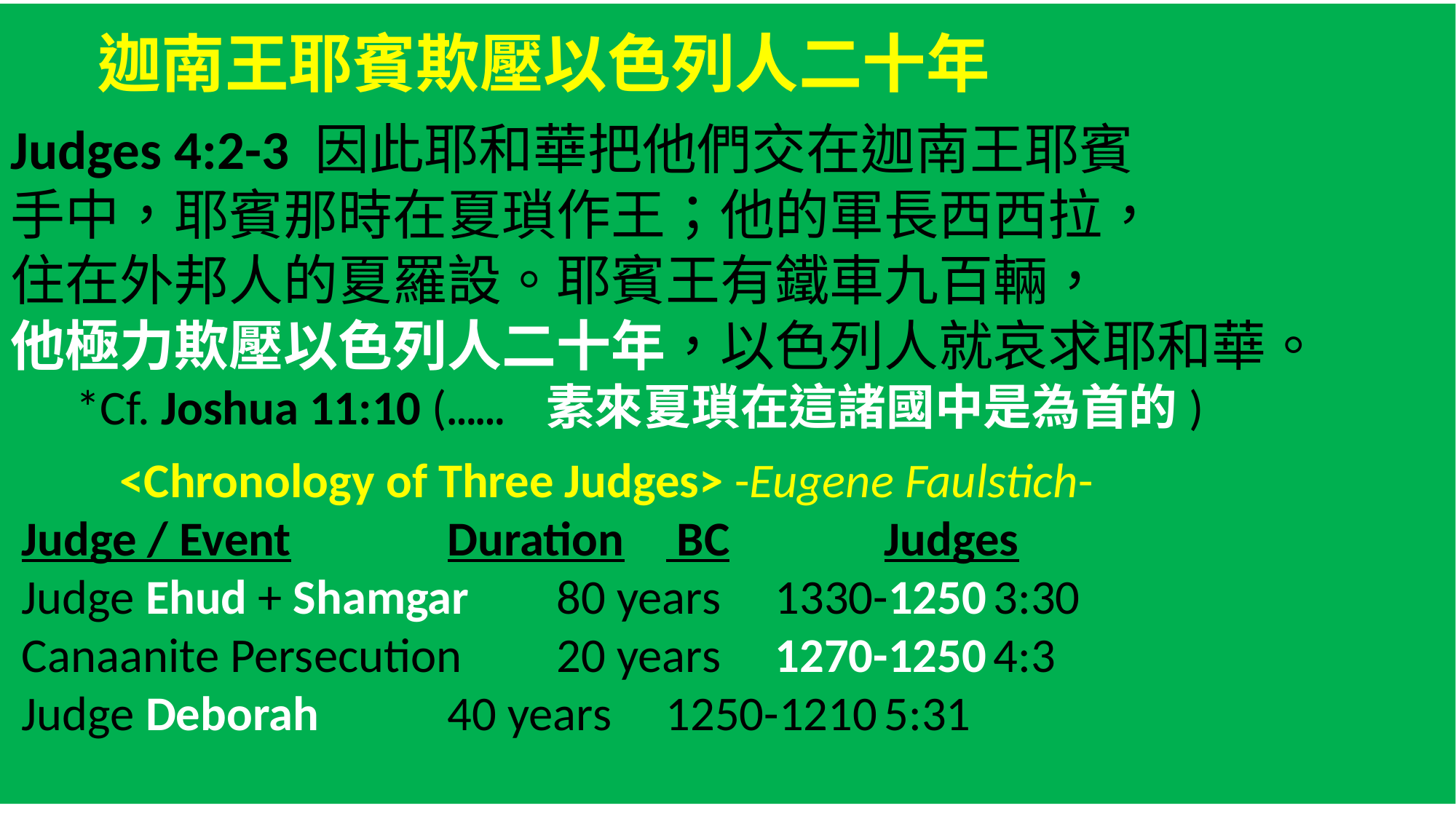

迦南王耶賓欺壓以色列人二十年

Judges 4:2-3 因此耶和華把他們交在迦南王耶賓
手中，耶賓那時在夏瑣作王；他的軍長西西拉，
住在外邦人的夏羅設。耶賓王有鐵車九百輛，
他極力欺壓以色列人二十年，以色列人就哀求耶和華。
      *Cf. Joshua 11:10 (…… 素來夏瑣在這諸國中是為首的)

	<Chronology of Three Judges> -Eugene Faulstich-
 Judge / Event		Duration	 BC		Judges
 Judge Ehud + Shamgar	80 years	1330-1250	3:30
 Canaanite Persecution	20 years	1270-1250	4:3
 Judge Deborah		40 years	1250-1210	5:31